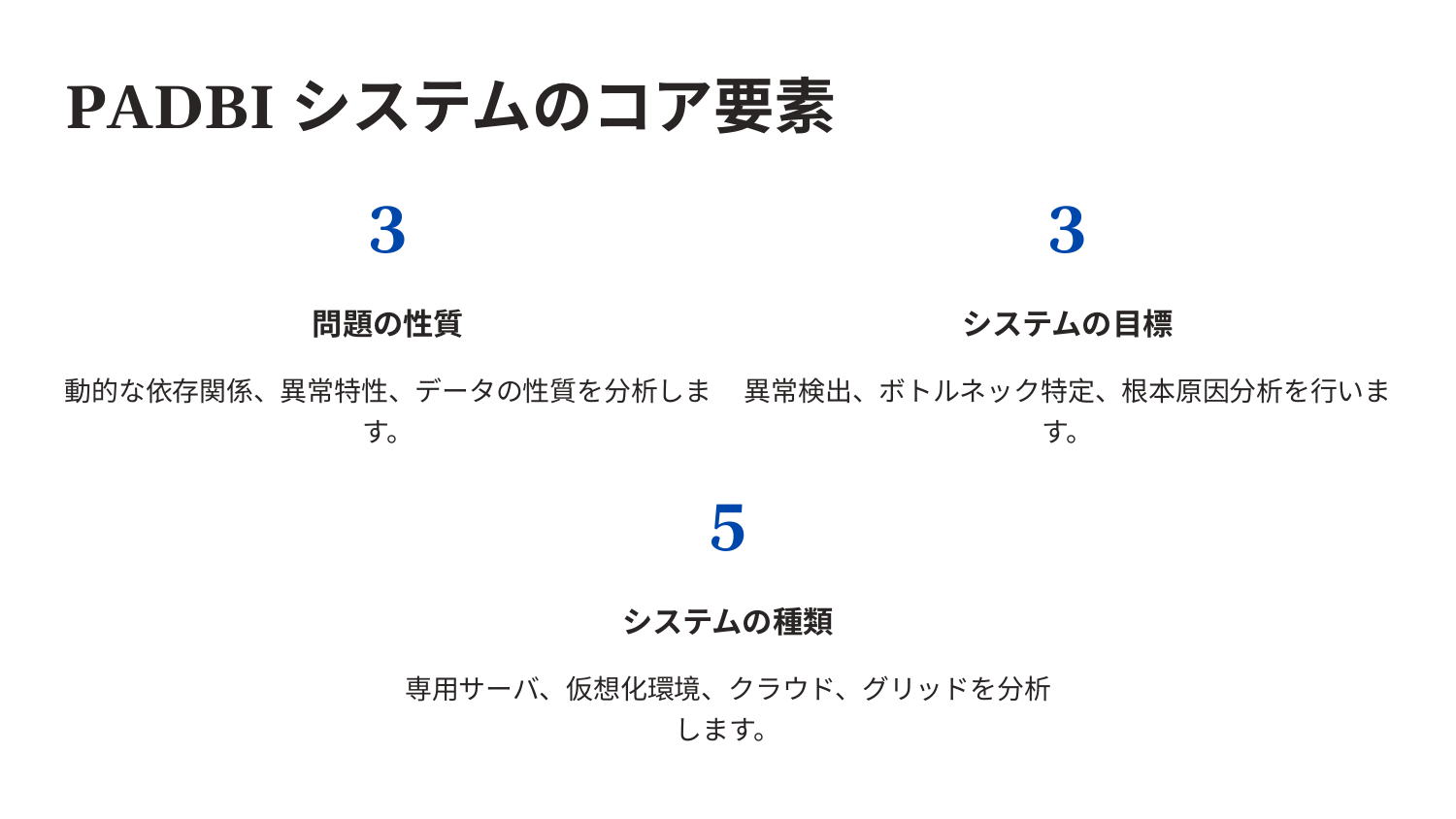

PADBIシステムのコア要素
3
3
問題の性質
システムの目標
動的な依存関係、異常特性、データの性質を分析します。
異常検出、ボトルネック特定、根本原因分析を行います。
5
システムの種類
専用サーバ、仮想化環境、クラウド、グリッドを分析します。